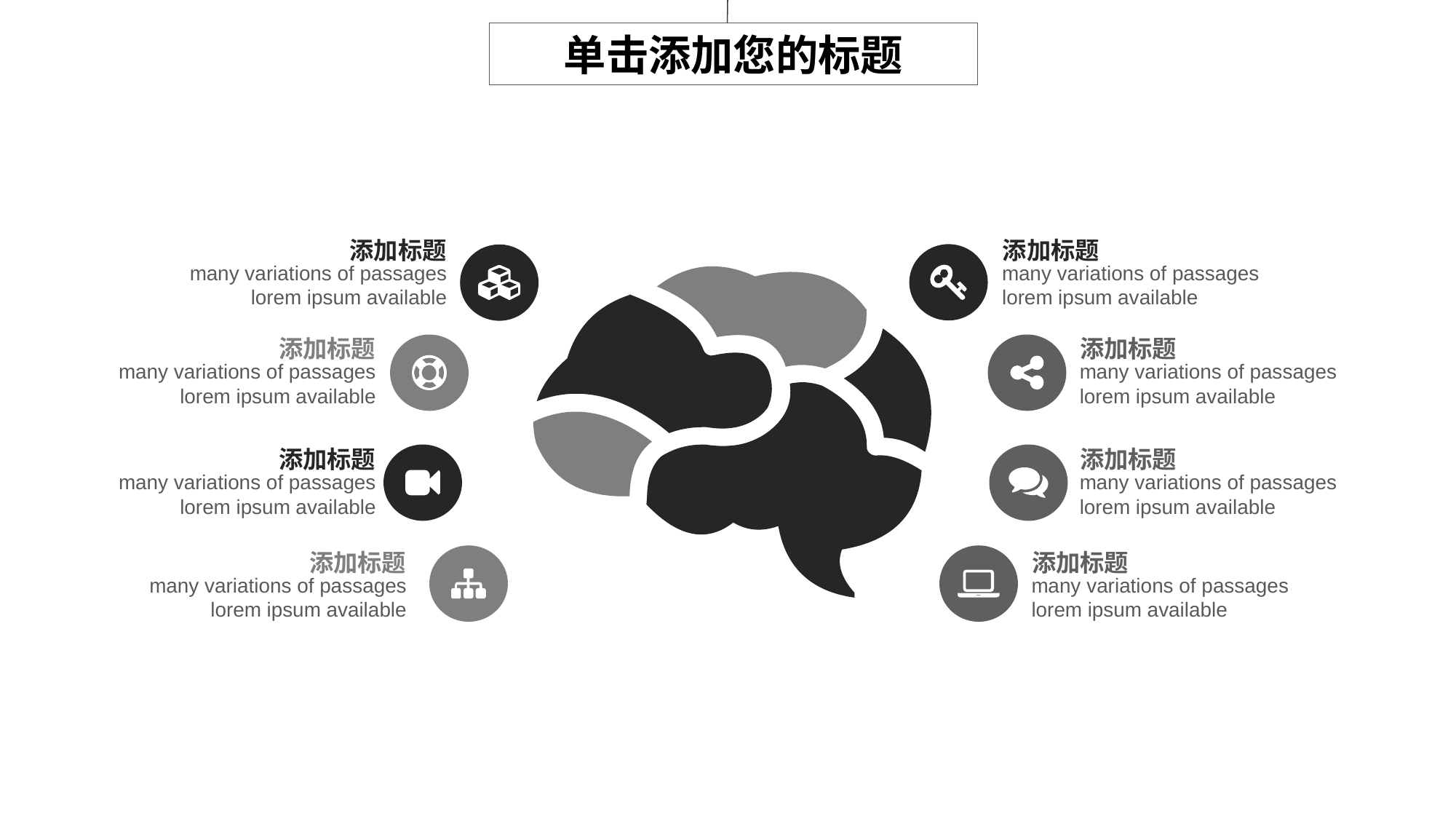

单击添加您的标题

添加标题
many variations of passages
lorem ipsum available
添加标题
many variations of passages
lorem ipsum available

添加标题
many variations of passages
lorem ipsum available
添加标题
many variations of passages
lorem ipsum available

添加标题
many variations of passages
lorem ipsum available
添加标题
many variations of passages
lorem ipsum available

添加标题
many variations of passages
lorem ipsum available
添加标题
many variations of passages
lorem ipsum available